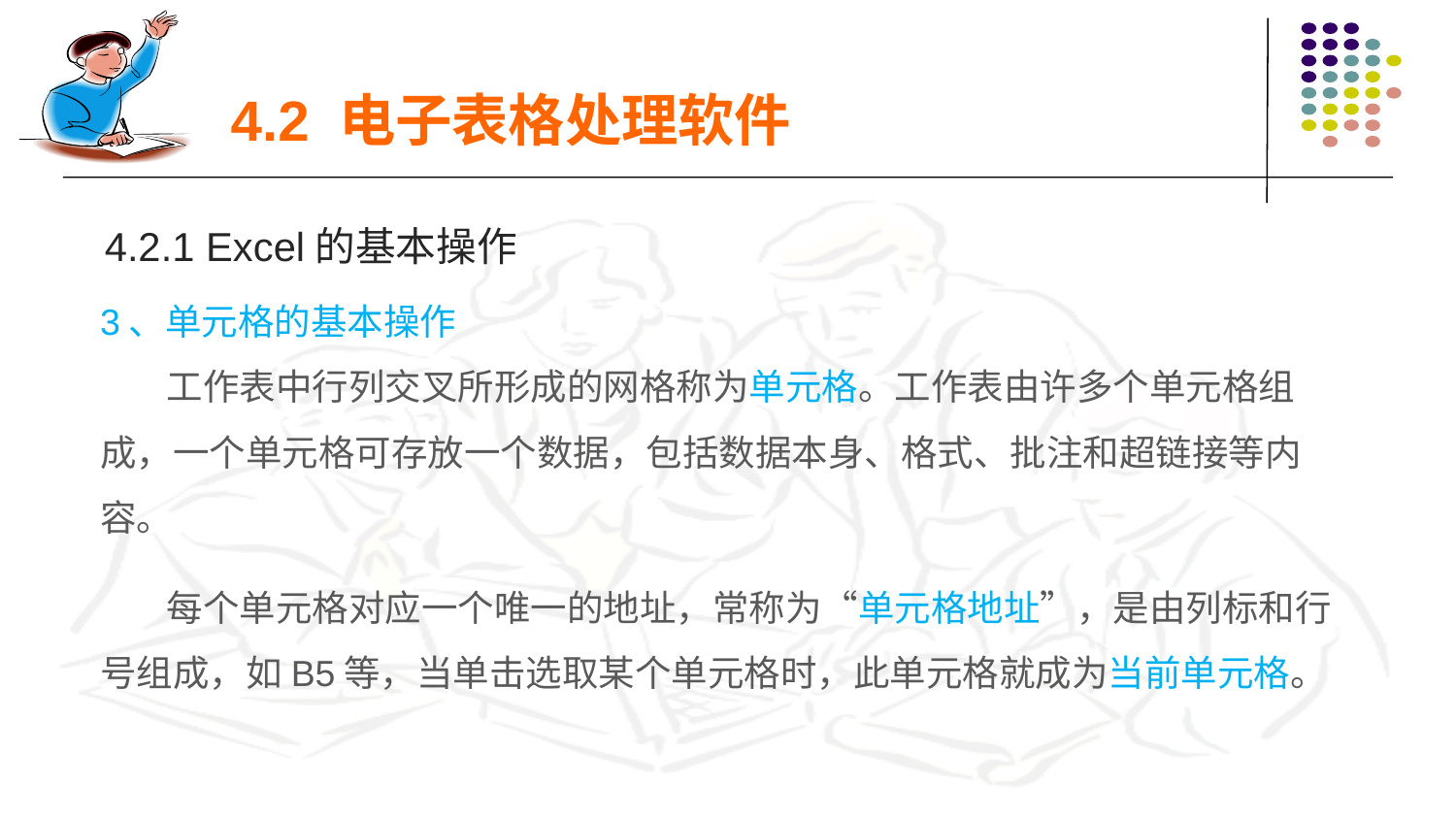

4.2 电子表格处理软件
4.2.1 Excel的基本操作
3、单元格的基本操作
       工作表中行列交叉所形成的网格称为单元格。工作表由许多个单元格组成，一个单元格可存放一个数据，包括数据本身、格式、批注和超链接等内容。
       每个单元格对应一个唯一的地址，常称为“单元格地址”，是由列标和行号组成，如B5等，当单击选取某个单元格时，此单元格就成为当前单元格。